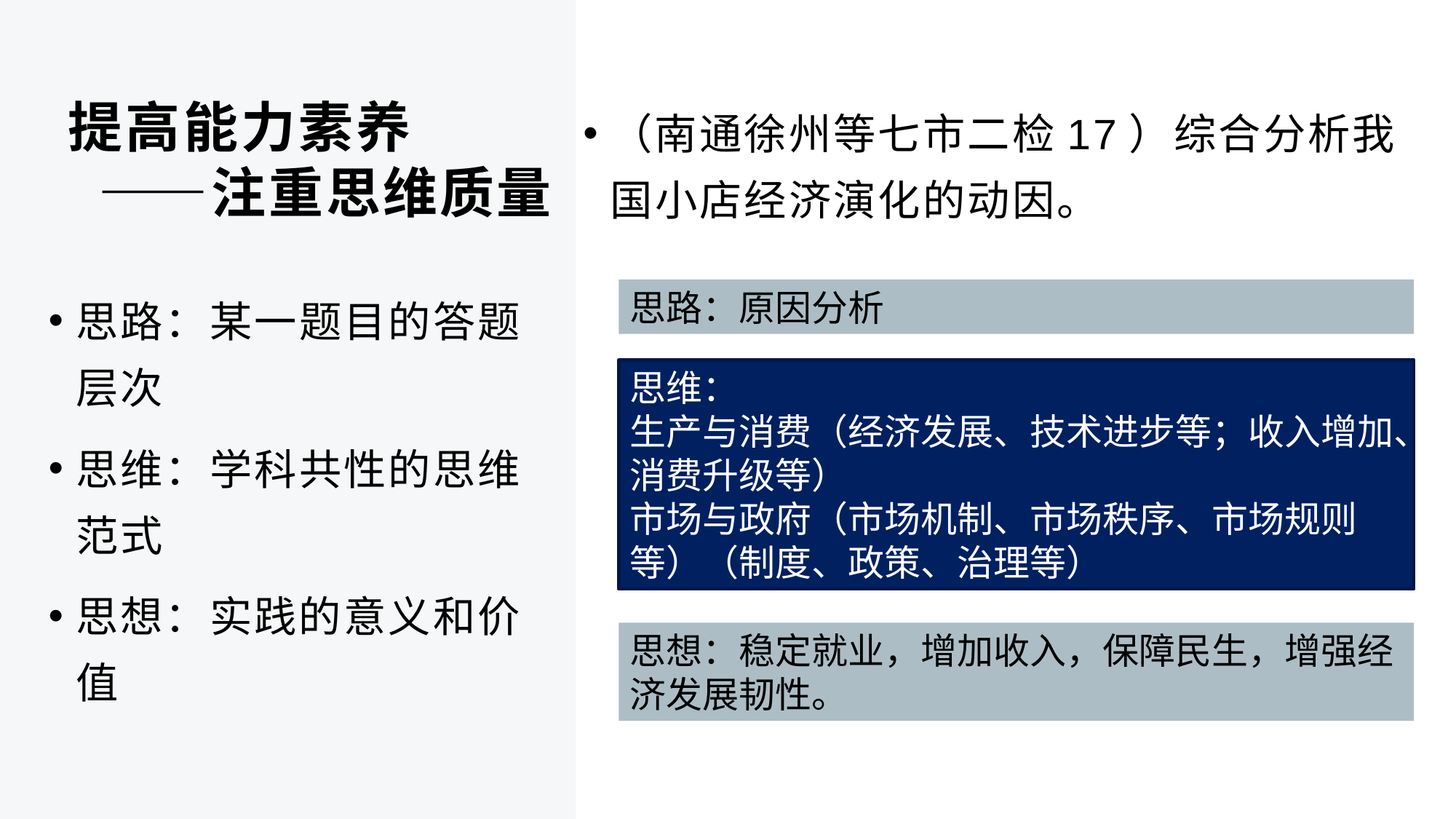

# 提高能力素养 ——注重思维质量
（南通徐州等七市二检17）综合分析我国小店经济演化的动因。
思路：某一题目的答题层次
思维：学科共性的思维范式
思想：实践的意义和价值

思路：原因分析
思维：
生产与消费（经济发展、技术进步等；收入增加、消费升级等）
市场与政府（市场机制、市场秩序、市场规则等）（制度、政策、治理等）
思想：稳定就业，增加收入，保障民生，增强经济发展韧性。